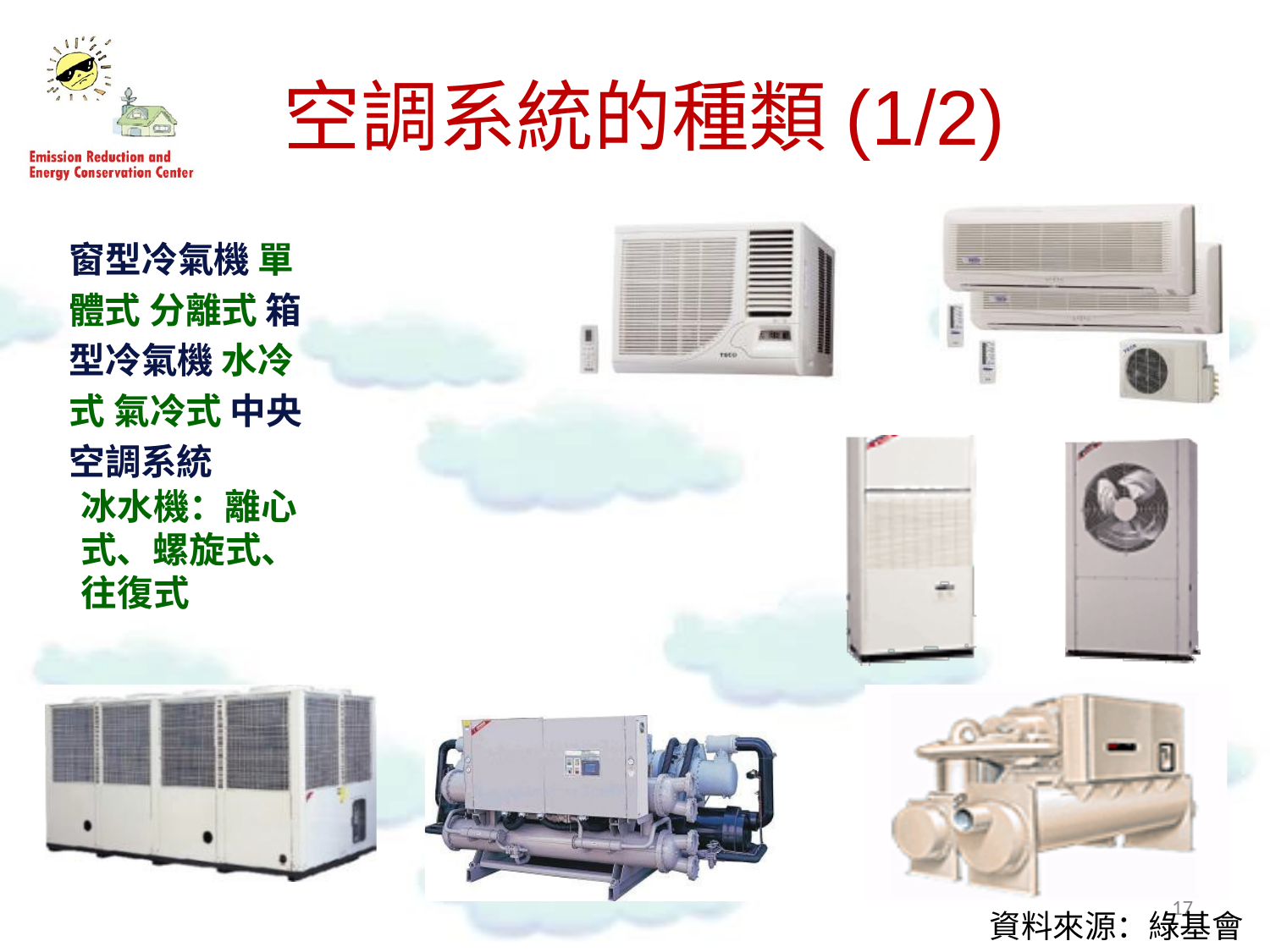

# 空調系統的種類(1/2)

窗型冷氣機 單體式 分離式 箱型冷氣機 水冷式 氣冷式 中央空調系統
冰水機：離心式、螺旋式、往復式

17
資料來源：綠基會